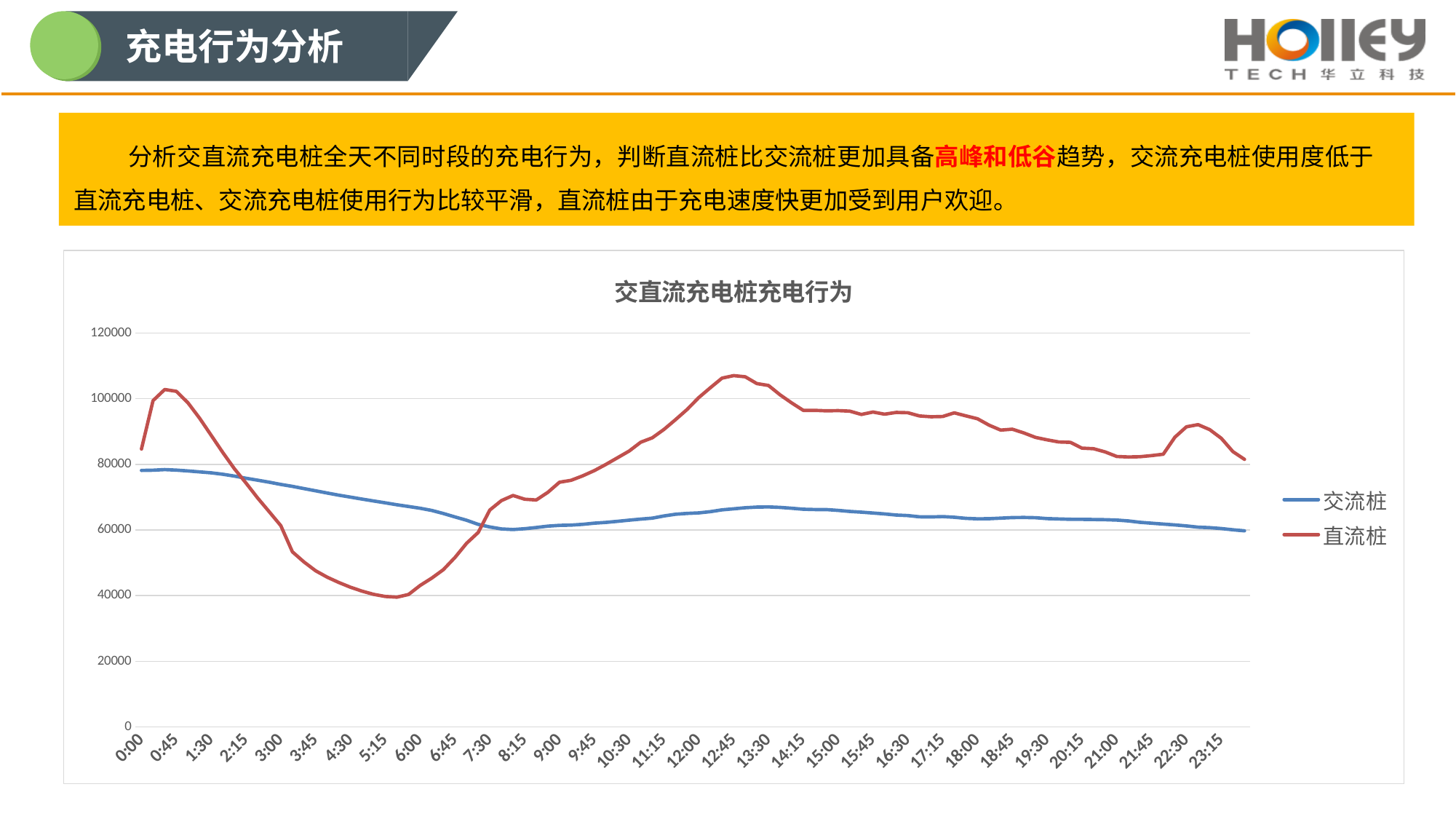

充电行为分析

分析交直流充电桩全天不同时段的充电行为，判断直流桩比交流桩更加具备高峰和低谷趋势，交流充电桩使用度低于直流充电桩、交流充电桩使用行为比较平滑，直流桩由于充电速度快更加受到用户欢迎。

### Chart: 交直流充电桩充电行为

| Category | 交流桩 | 直流桩 |
|---|---|---|
| 0 | 78123.0 | 84644.0 |
| 0.0104166666666667 | 78196.0 | 99385.0 |
| 0.0208333333333333 | 78372.0 | 102757.0 |
| 0.03125 | 78215.0 | 102218.0 |
| 0.0416666666666667 | 77972.0 | 98731.0 |
| 0.0520833333333333 | 77683.0 | 94054.0 |
| 0.0625 | 77397.0 | 88847.0 |
| 0.0729166666666667 | 76965.0 | 83597.0 |
| 0.0833333333333333 | 76400.0 | 78652.0 |
| 0.09375 | 75731.0 | 74300.0 |
| 0.104166666666667 | 75151.0 | 69752.0 |
| 0.114583333333333 | 74534.0 | 65539.0 |
| 0.125 | 73858.0 | 61303.0 |
| 0.135416666666667 | 73272.0 | 53336.0 |
| 0.145833333333333 | 72591.0 | 50231.0 |
| 0.15625 | 71920.0 | 47569.0 |
| 0.166666666666667 | 71240.0 | 45598.0 |
| 0.177083333333333 | 70589.0 | 43987.0 |
| 0.1875 | 70000.0 | 42557.0 |
| 0.197916666666667 | 69384.0 | 41368.0 |
| 0.208333333333333 | 68808.0 | 40379.0 |
| 0.21875 | 68245.0 | 39730.0 |
| 0.229166666666667 | 67666.0 | 39529.0 |
| 0.239583333333333 | 67144.0 | 40340.0 |
| 0.25 | 66597.0 | 43090.0 |
| 0.260416666666667 | 65932.0 | 45322.0 |
| 0.270833333333333 | 65005.0 | 47902.0 |
| 0.28125 | 63960.0 | 51601.0 |
| 0.291666666666667 | 62948.0 | 55936.0 |
| 0.302083333333333 | 61690.0 | 59240.0 |
| 0.3125 | 60906.0 | 66052.0 |
| 0.322916666666667 | 60307.0 | 68932.0 |
| 0.333333333333333 | 60125.0 | 70499.0 |
| 0.34375 | 60366.0 | 69342.0 |
| 0.354166666666667 | 60736.0 | 69115.0 |
| 0.364583333333333 | 61160.0 | 71450.0 |
| 0.375 | 61388.0 | 74522.0 |
| 0.385416666666667 | 61471.0 | 75114.0 |
| 0.395833333333333 | 61699.0 | 76483.0 |
| 0.40625 | 62052.0 | 78060.0 |
| 0.416666666666667 | 62297.0 | 79951.0 |
| 0.427083333333333 | 62613.0 | 81973.0 |
| 0.4375 | 62976.0 | 84032.0 |
| 0.447916666666667 | 63302.0 | 86714.0 |
| 0.458333333333333 | 63590.0 | 88073.0 |
| 0.46875 | 64259.0 | 90618.0 |
| 0.479166666666667 | 64788.0 | 93588.0 |
| 0.489583333333333 | 65039.0 | 96714.0 |
| 0.5 | 65196.0 | 100324.0 |
| 0.510416666666667 | 65570.0 | 103327.0 |
| 0.520833333333333 | 66120.0 | 106232.0 |
| 0.53125 | 66430.0 | 107000.0 |
| 0.541666666666667 | 66758.0 | 106649.0 |
| 0.552083333333333 | 66961.0 | 104572.0 |
| 0.5625 | 67015.0 | 103992.0 |
| 0.572916666666667 | 66869.0 | 101148.0 |
| 0.583333333333333 | 66606.0 | 98668.0 |
| 0.59375 | 66297.0 | 96409.0 |
| 0.604166666666667 | 66206.0 | 96415.0 |
| 0.614583333333333 | 66203.0 | 96274.0 |
| 0.625 | 65947.0 | 96340.0 |
| 0.635416666666667 | 65640.0 | 96181.0 |
| 0.645833333333333 | 65410.0 | 95172.0 |
| 0.65625 | 65158.0 | 95902.0 |
| 0.666666666666667 | 64881.0 | 95254.0 |
| 0.677083333333333 | 64535.0 | 95784.0 |
| 0.6875 | 64380.0 | 95699.0 |
| 0.697916666666667 | 64010.0 | 94716.0 |
| 0.708333333333333 | 63963.0 | 94472.0 |
| 0.71875 | 64064.0 | 94545.0 |
| 0.729166666666667 | 63866.0 | 95651.0 |
| 0.739583333333333 | 63524.0 | 94737.0 |
| 0.75 | 63371.0 | 93860.0 |
| 0.760416666666667 | 63413.0 | 91909.0 |
| 0.770833333333333 | 63580.0 | 90408.0 |
| 0.78125 | 63753.0 | 90682.0 |
| 0.791666666666667 | 63793.0 | 89525.0 |
| 0.802083333333333 | 63711.0 | 88190.0 |
| 0.8125 | 63441.0 | 87422.0 |
| 0.822916666666667 | 63341.0 | 86785.0 |
| 0.833333333333333 | 63235.0 | 86668.0 |
| 0.84375 | 63214.0 | 84909.0 |
| 0.854166666666667 | 63168.0 | 84737.0 |
| 0.864583333333333 | 63115.0 | 83762.0 |
| 0.875 | 62992.0 | 82376.0 |
| 0.885416666666667 | 62735.0 | 82231.0 |
| 0.895833333333333 | 62324.0 | 82305.0 |
| 0.90625 | 62041.0 | 82648.0 |
| 0.916666666666667 | 61777.0 | 83062.0 |
| 0.927083333333333 | 61517.0 | 88247.0 |
| 0.9375 | 61221.0 | 91408.0 |
| 0.947916666666667 | 60846.0 | 92061.0 |
| 0.958333333333333 | 60699.0 | 90548.0 |
| 0.96875 | 60423.0 | 87891.0 |
| 0.979166666666667 | 60048.0 | 83850.0 |
| 0.989583333333333 | 59729.0 | 81482.0 |